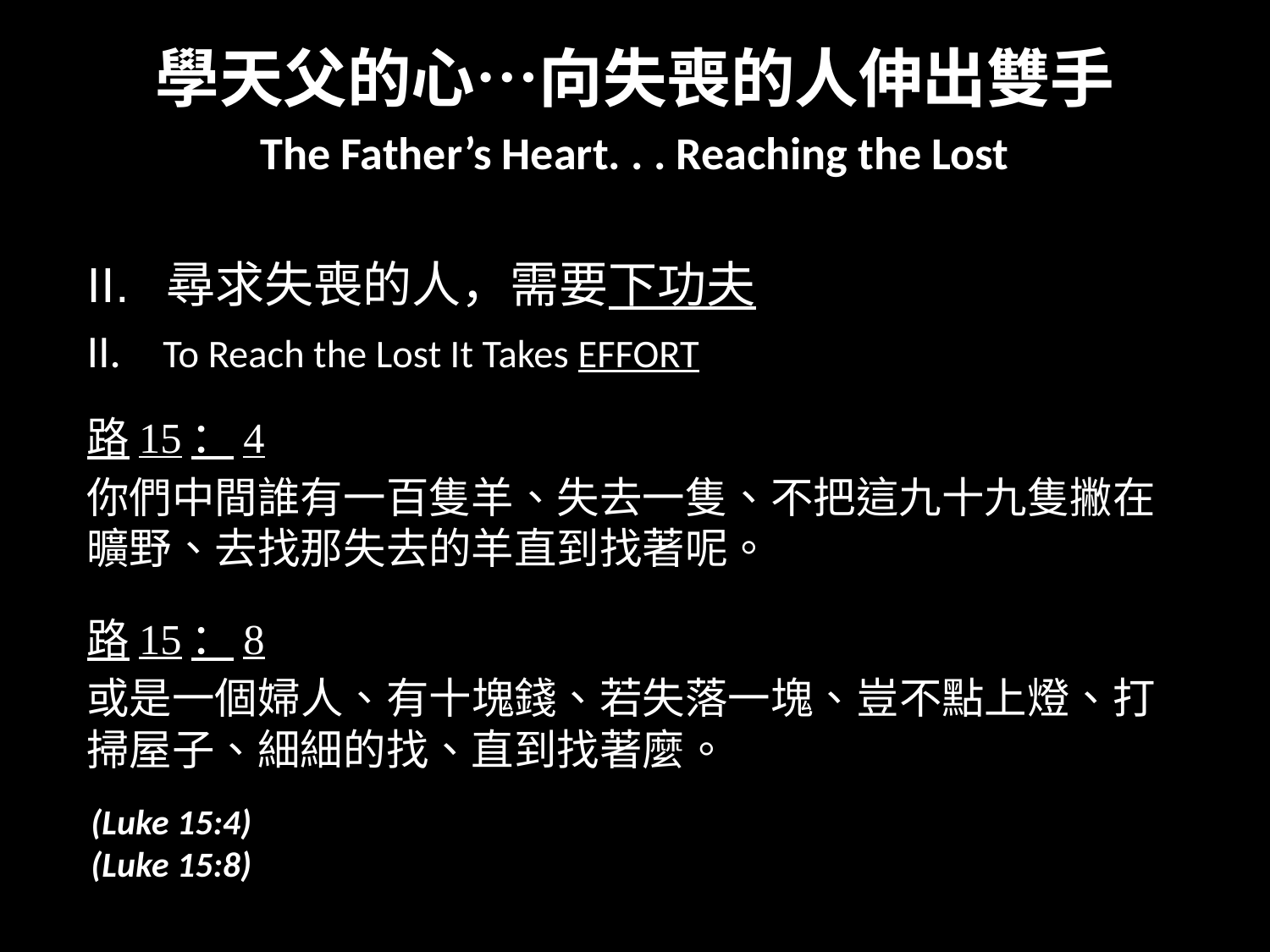

學天父的心…向失喪的人伸出雙手
The Father’s Heart. . . Reaching the Lost
尋求失喪的人，需要下功夫
II.    To Reach the Lost It Takes EFFORT
路15：4
你們中間誰有一百隻羊、失去一隻、不把這九十九隻撇在曠野、去找那失去的羊直到找著呢。
路15：8
或是一個婦人、有十塊錢、若失落一塊、豈不點上燈、打掃屋子、細細的找、直到找著麼。
(Luke 15:4)
(Luke 15:8)